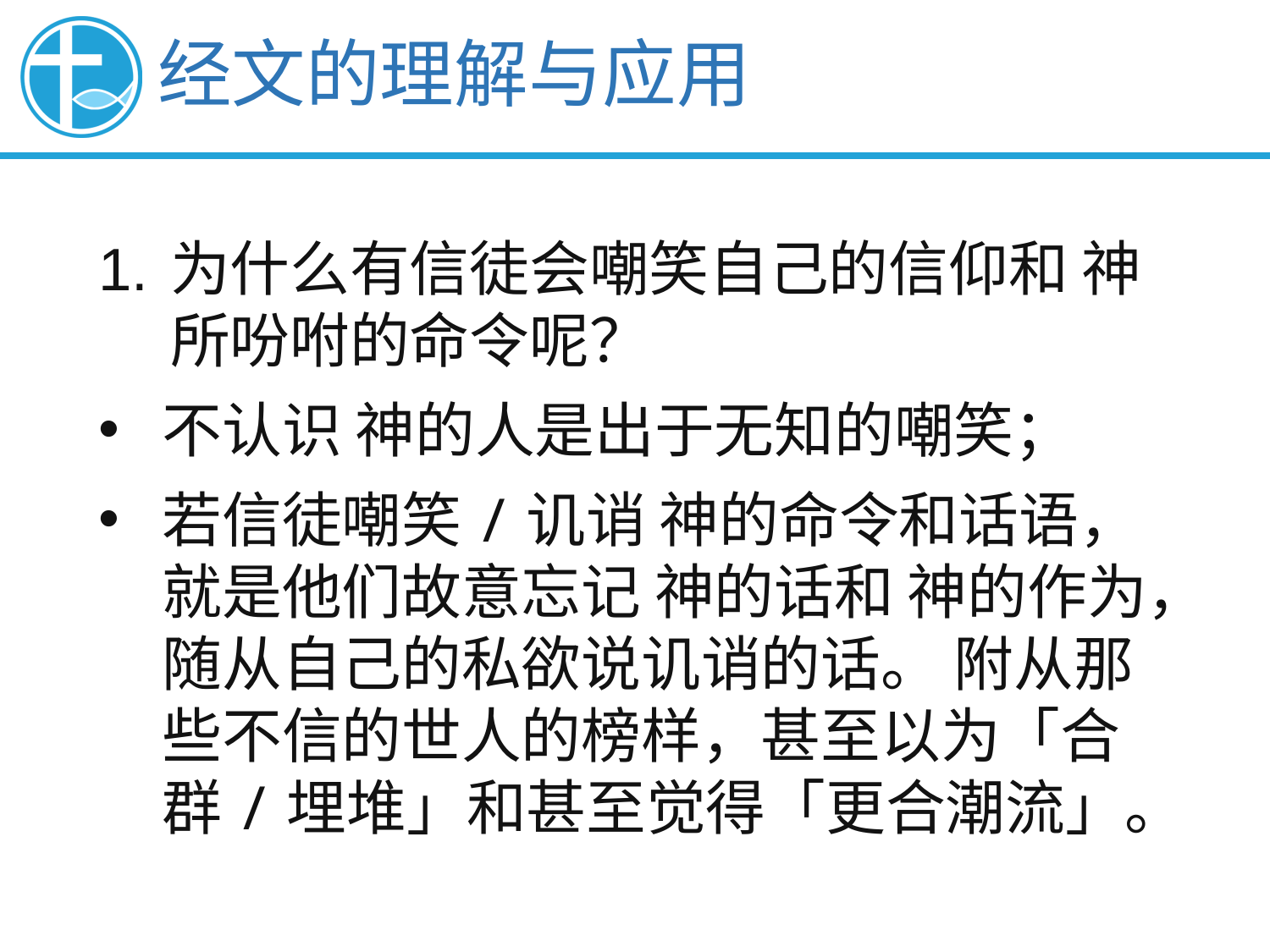

经文的理解与应用
为什么有信徒会嘲笑自己的信仰和 神所吩咐的命令呢？
不认识 神的人是出于无知的嘲笑；
若信徒嘲笑/讥诮 神的命令和话语，就是他们故意忘记 神的话和 神的作为，随从自己的私欲说讥诮的话。 附从那些不信的世人的榜样，甚至以为「合群/埋堆」和甚至觉得「更合潮流」。